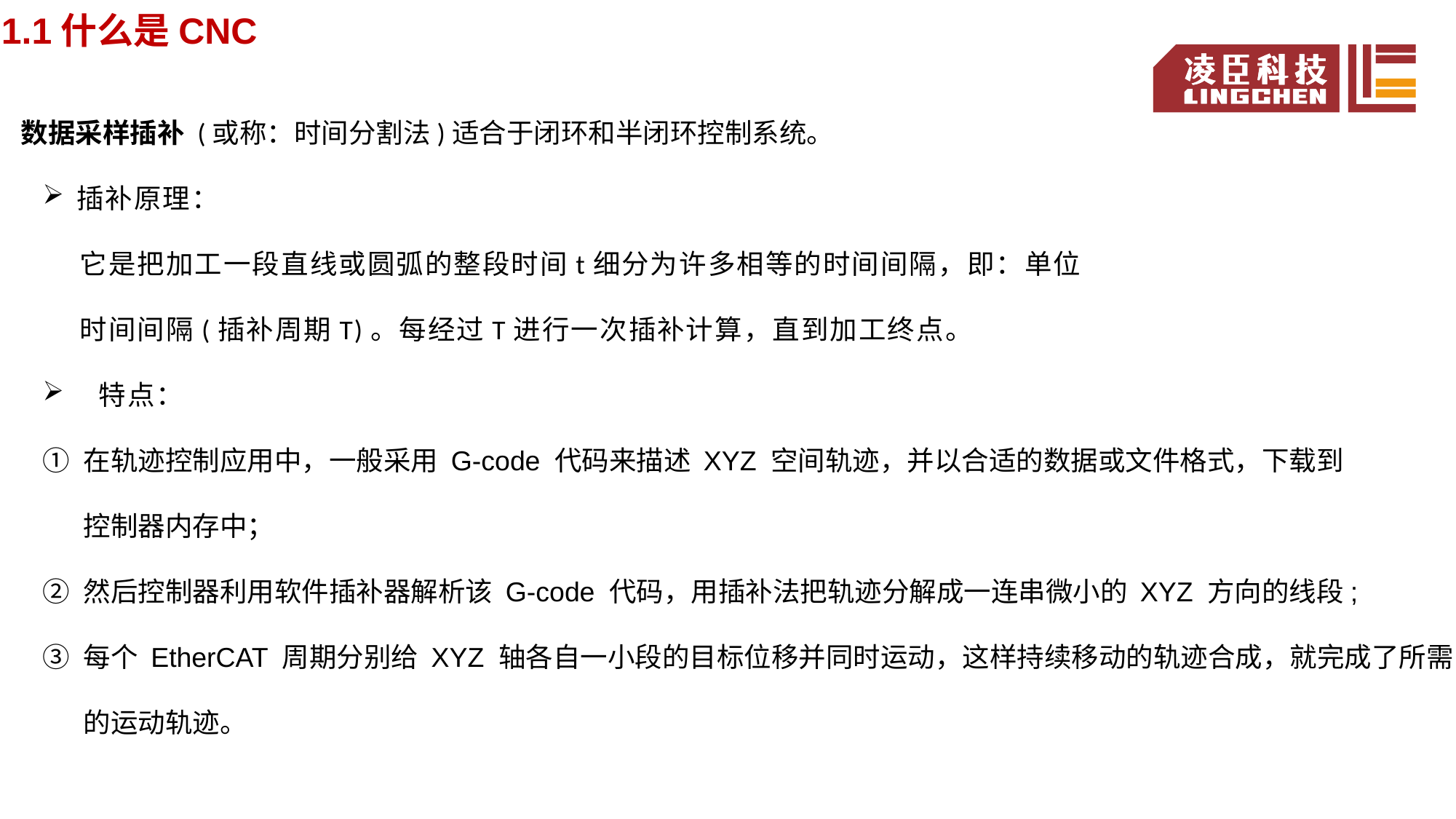

1.1什么是CNC
数据采样插补 (或称：时间分割法)适合于闭环和半闭环控制系统。
插补原理：
    它是把加工一段直线或圆弧的整段时间t细分为许多相等的时间间隔，即：单位
    时间间隔(插补周期T)。每经过T进行一次插补计算，直到加工终点。
  特点：
在轨迹控制应用中，一般采用 G-code 代码来描述 XYZ 空间轨迹，并以合适的数据或文件格式，下载到
控制器内存中；
然后控制器利用软件插补器解析该 G-code 代码，用插补法把轨迹分解成一连串微小的 XYZ 方向的线段;
每个 EtherCAT 周期分别给 XYZ 轴各自一小段的目标位移并同时运动，这样持续移动的轨迹合成，就完成了所需的运动轨迹。